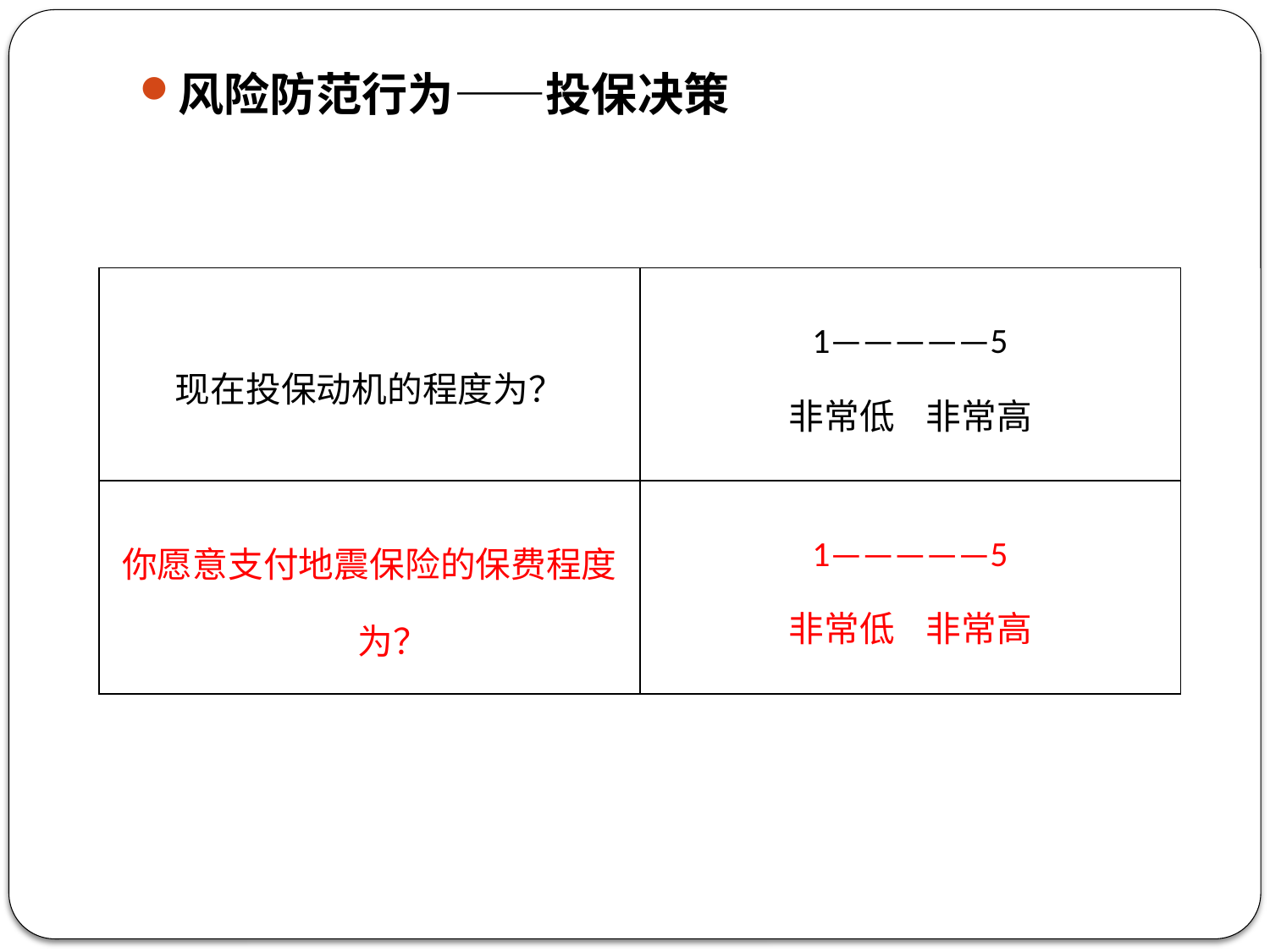

风险防范行为——投保决策
| 现在投保动机的程度为？ | 1—————5 非常低 非常高 |
| --- | --- |
| 你愿意支付地震保险的保费程度为？ | 1—————5 非常低 非常高 |